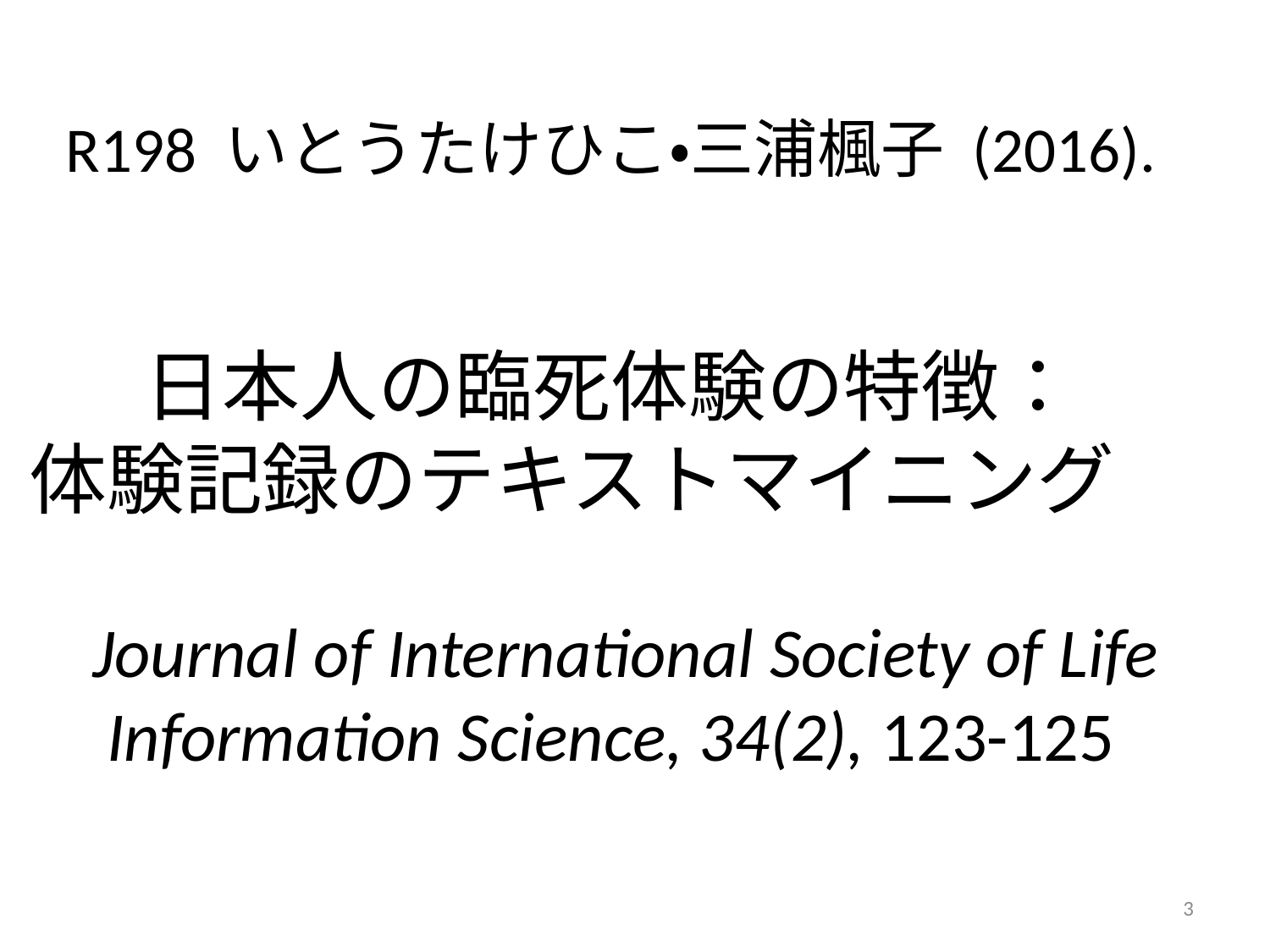

# R198 いとうたけひこ・三浦楓子 (2016). 日本人の臨死体験の特徴： 体験記録のテキストマイニング　  Journal of International Society of Life Information Science, 34(2), 123-125
3